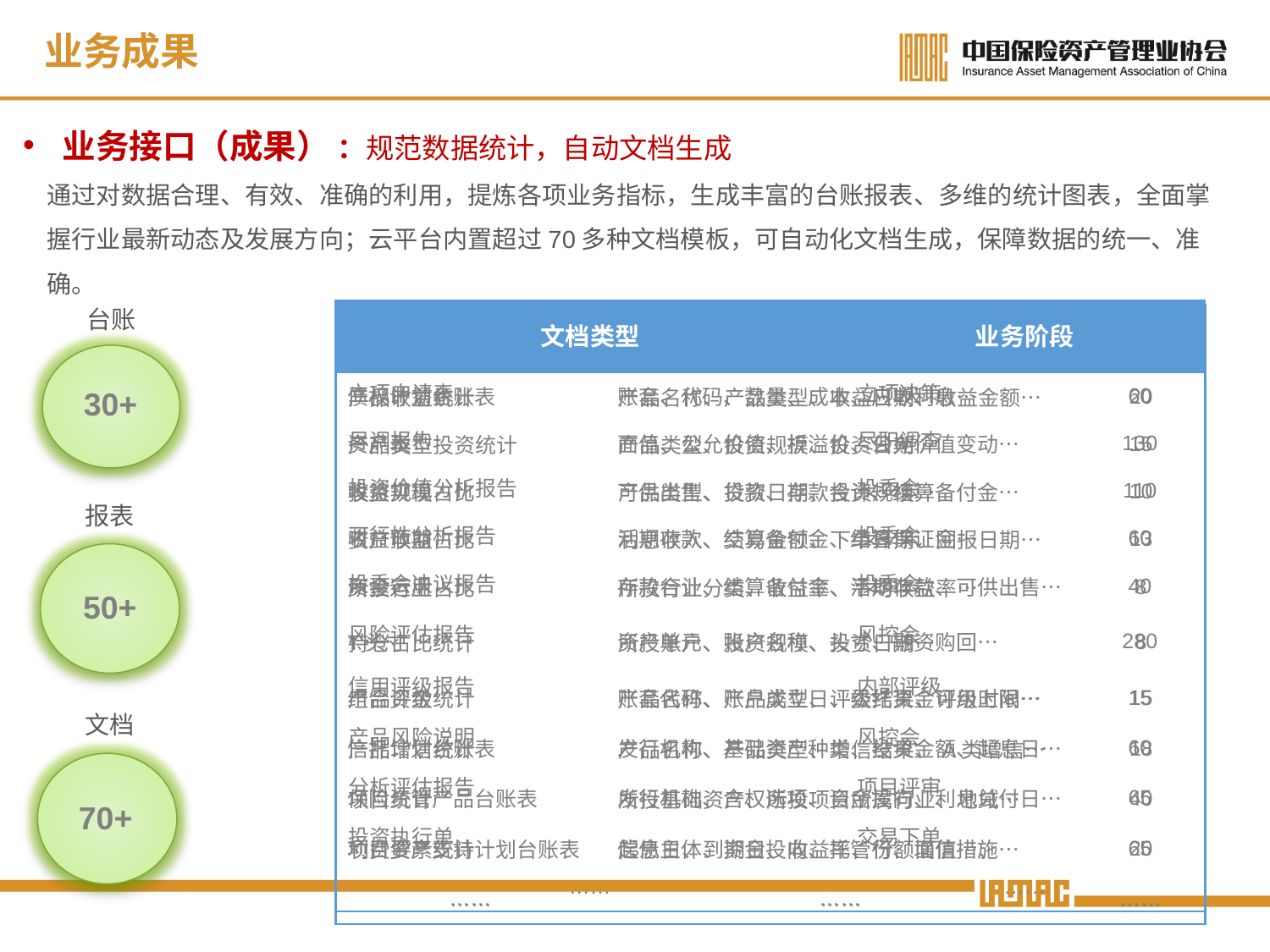

# 业务成果
业务接口（成果） ：规范数据统计，自动文档生成
通过对数据合理、有效、准确的利用，提炼各项业务指标，生成丰富的台账报表、多维的统计图表，全面掌握行业最新动态及发展方向；云平台内置超过70多种文档模板，可自动化文档生成，保障数据的统一、准确。
| 文档类型 | 业务阶段 |
| --- | --- |
| 立项申请表 | 立项决策 |
| 尽调报告 | 尽职调查 |
| 投资价值分析报告 | 投委会 |
| 可行性分析报告 | 投委会 |
| 投委会决议报告 | 投委会 |
| 风险评估报告 | 风控会 |
| 信用评级报告 | 内部评级 |
| 产品风险说明 | 风控会 |
| 分析评估报告 | 项目评审 |
| 投资执行单 | 交易下单 |
| …… | …… |
台账

30+
| 台账 | 统计项 | 指标量 |
| --- | --- | --- |
| 债权计划台账表 | 账套、代码、数量、成本、应收利息… | 60 |
| 资产表 | 面值、公允价值、折溢价、公允价值变动… | 130 |
| 收益实现 | 可供出售、贷款、存款合计、结算备付金… | 110 |
| 收益预期 | 活期存款、结算备付金、结算保证金… | 60 |
| 资金运用 | 存款合计、结算备付金、活期存款、可供出售… | 40 |
| T头寸 | 资产单元、账户名称、头寸、融资购回… | 280 |
| 组合资金 | 账套代码、账户成立日、委托资金可用上限… | 15 |
| 信托计划台账表 | 发行机构、基础资产种类、投资金额、起息日… | 60 |
| 保险资管产品台账表 | 发行机构、含权选项、资金投向、利息兑付日… | 65 |
| 项目资产支持计划台账表 | 偿债主体、资金投向、托管行、增信措施… | 65 |
| …… | …… | …… |
| 统计报表 | 统计项 | 指标量 |
| --- | --- | --- |
| 产品收益统计 | 产品名称、产品类型、收益日期、收益金额… | 20 |
| 产品类型投资统计 | 产品类型、投资规模、投资日期… | 15 |
| 投资规模占比 | 产品类型、投资日期、投资规模… | 10 |
| 资产收益占比 | 利息收入、交易金额、下单日期、回报日期… | 13 |
| 所投行业占比 | 所投行业分类、收益率、平均收益率… | 8 |
| 持仓占比统计 | 所投账户、投资规模、投资日期… | 8 |
| 产品评级统计 | 产品名称、产品类型、评级结果、评级时间… | 15 |
| 产品增信统计 | 产品名称、产品类型、增信结果、A类增信… | 18 |
| 项目统计 | 所投基础资产、所投项目所属行业、地域… | 40 |
| 利费要素统计 | 起息日、到期日、收益率、份额面值…、 | 20 |
| …… | …… | …… |
报表

50+
文档

70+